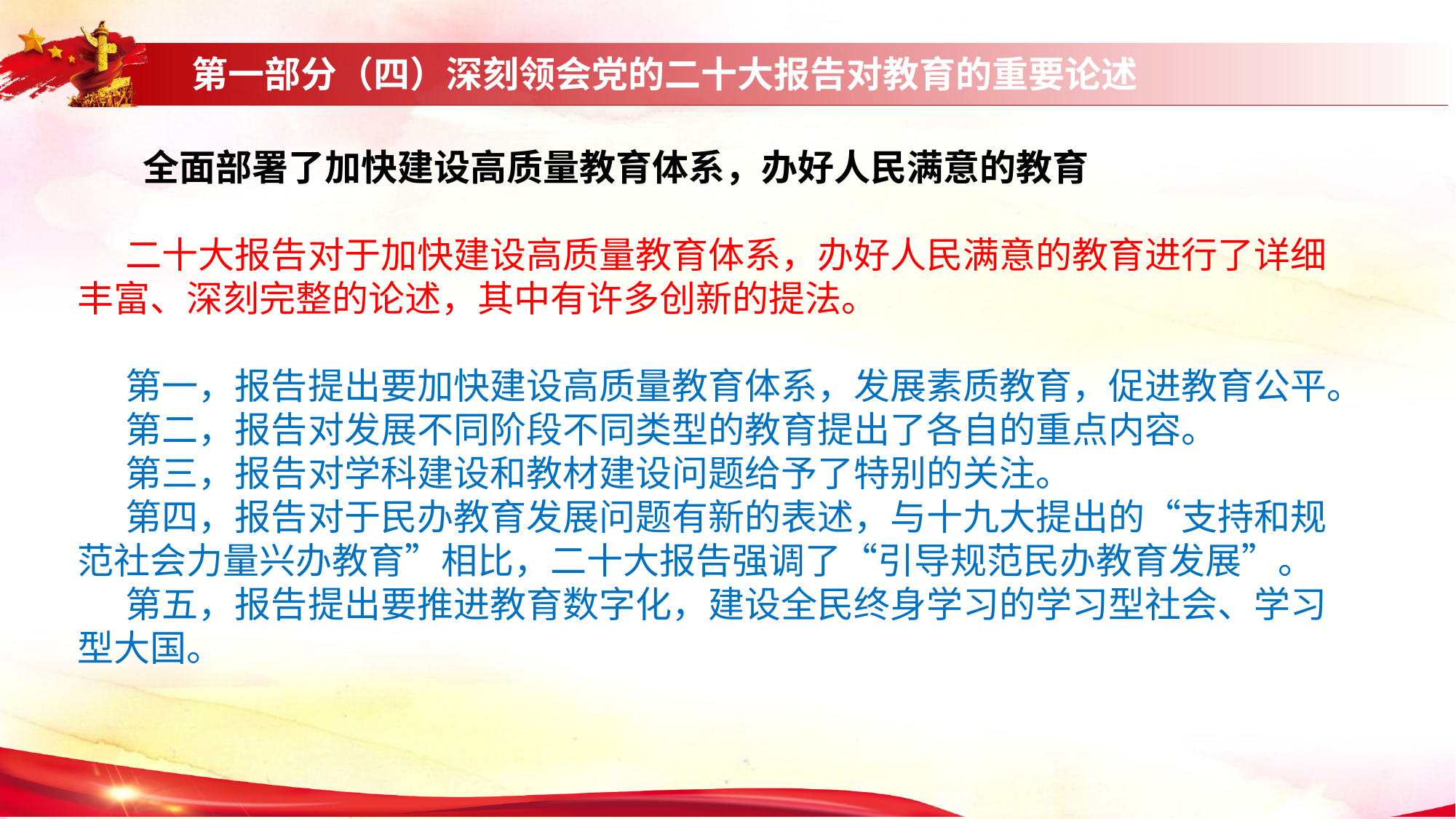

第一部分（四）深刻领会党的二十大报告对教育的重要论述
 全面部署了加快建设高质量教育体系，办好人民满意的教育

二十大报告对于加快建设高质量教育体系，办好人民满意的教育进行了详细丰富、深刻完整的论述，其中有许多创新的提法。

第一，报告提出要加快建设高质量教育体系，发展素质教育，促进教育公平。
第二，报告对发展不同阶段不同类型的教育提出了各自的重点内容。
第三，报告对学科建设和教材建设问题给予了特别的关注。
第四，报告对于民办教育发展问题有新的表述，与十九大提出的“支持和规范社会力量兴办教育”相比，二十大报告强调了“引导规范民办教育发展”。
第五，报告提出要推进教育数字化，建设全民终身学习的学习型社会、学习型大国。